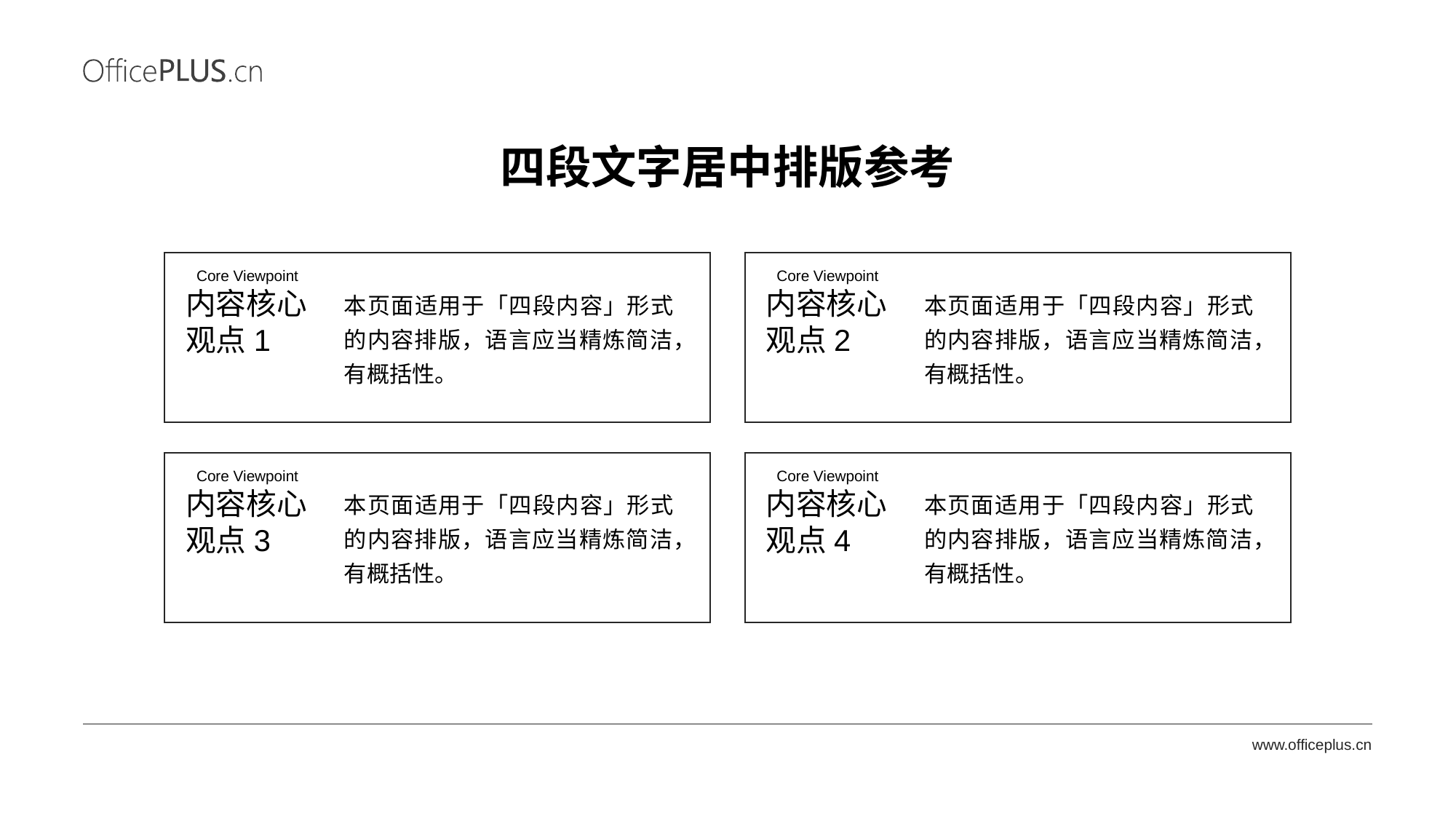

四段文字居中排版参考

Core Viewpoint
内容核心
观点1
本页面适用于「四段内容」形式的内容排版，语言应当精炼简洁，有概括性。

Core Viewpoint
内容核心
观点2
本页面适用于「四段内容」形式的内容排版，语言应当精炼简洁，有概括性。

Core Viewpoint
内容核心
观点3
本页面适用于「四段内容」形式的内容排版，语言应当精炼简洁，有概括性。

Core Viewpoint
内容核心
观点4
本页面适用于「四段内容」形式的内容排版，语言应当精炼简洁，有概括性。